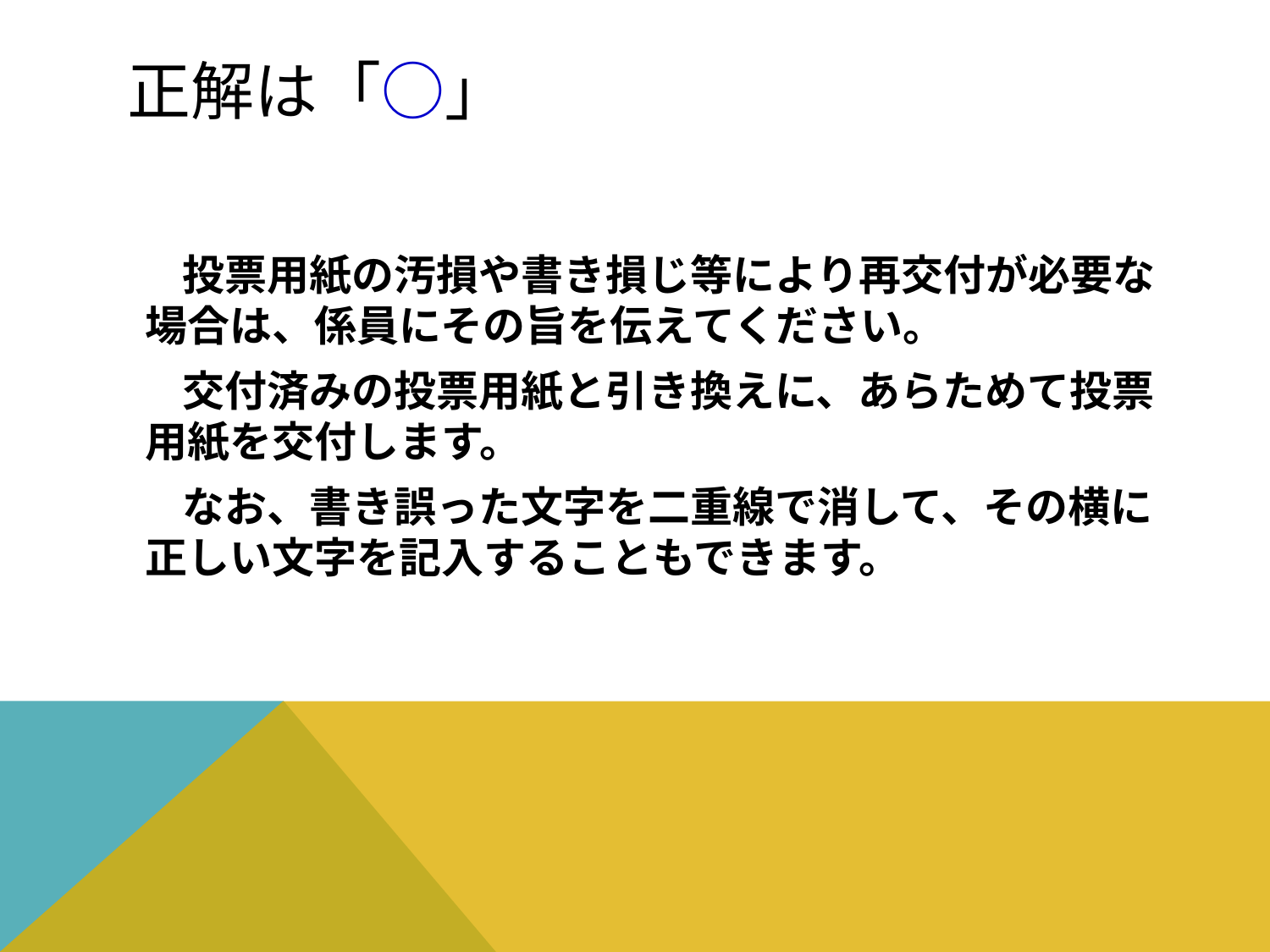

# 正解は「○」
　　投票用紙の汚損や書き損じ等により再交付が必要な場合は、係員にその旨を伝えてください。
　　交付済みの投票用紙と引き換えに、あらためて投票用紙を交付します。
　　なお、書き誤った文字を二重線で消して、その横に正しい文字を記入することもできます。